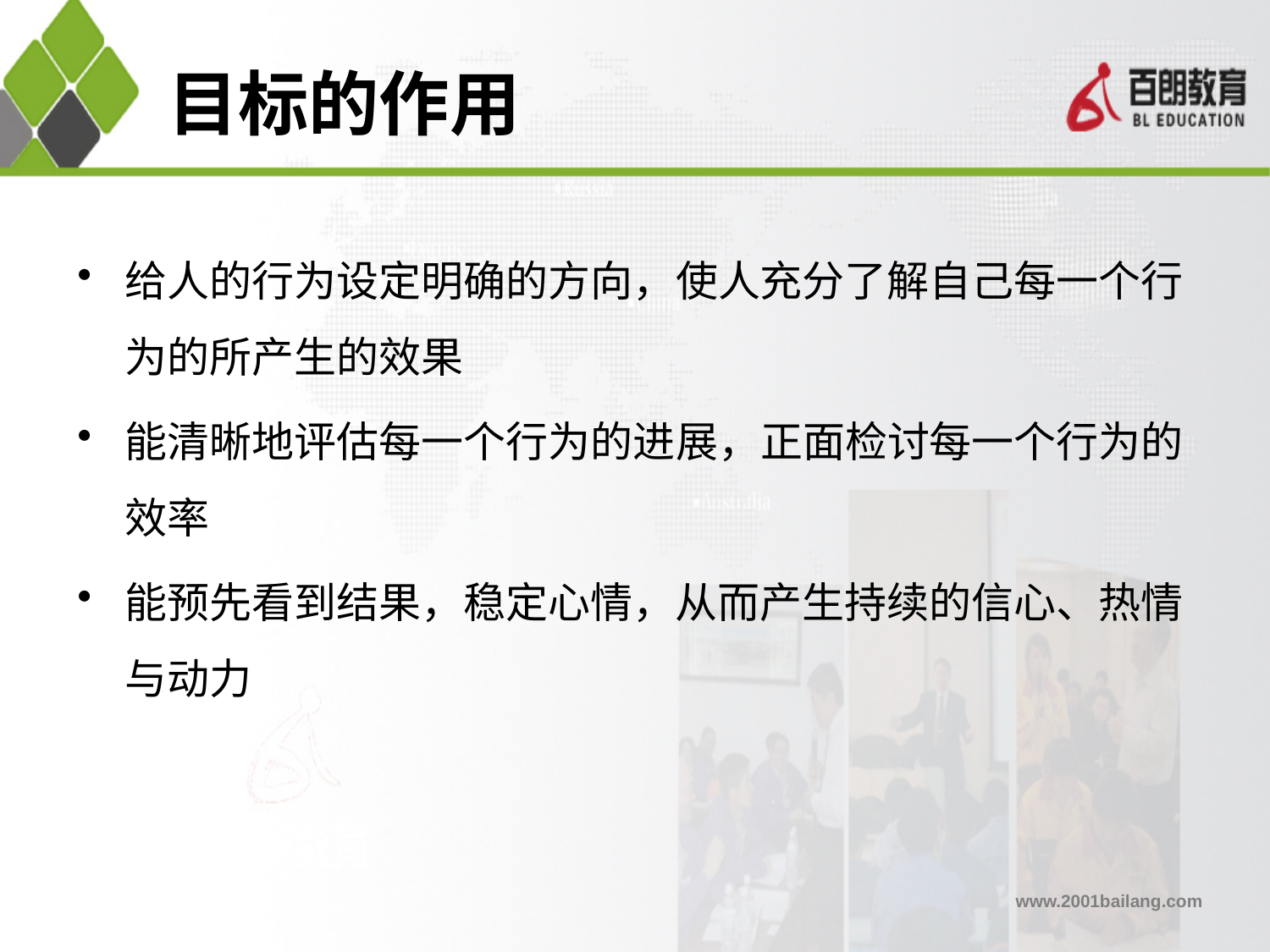

# 目标的作用
给人的行为设定明确的方向，使人充分了解自己每一个行为的所产生的效果
能清晰地评估每一个行为的进展，正面检讨每一个行为的效率
能预先看到结果，稳定心情，从而产生持续的信心、热情与动力